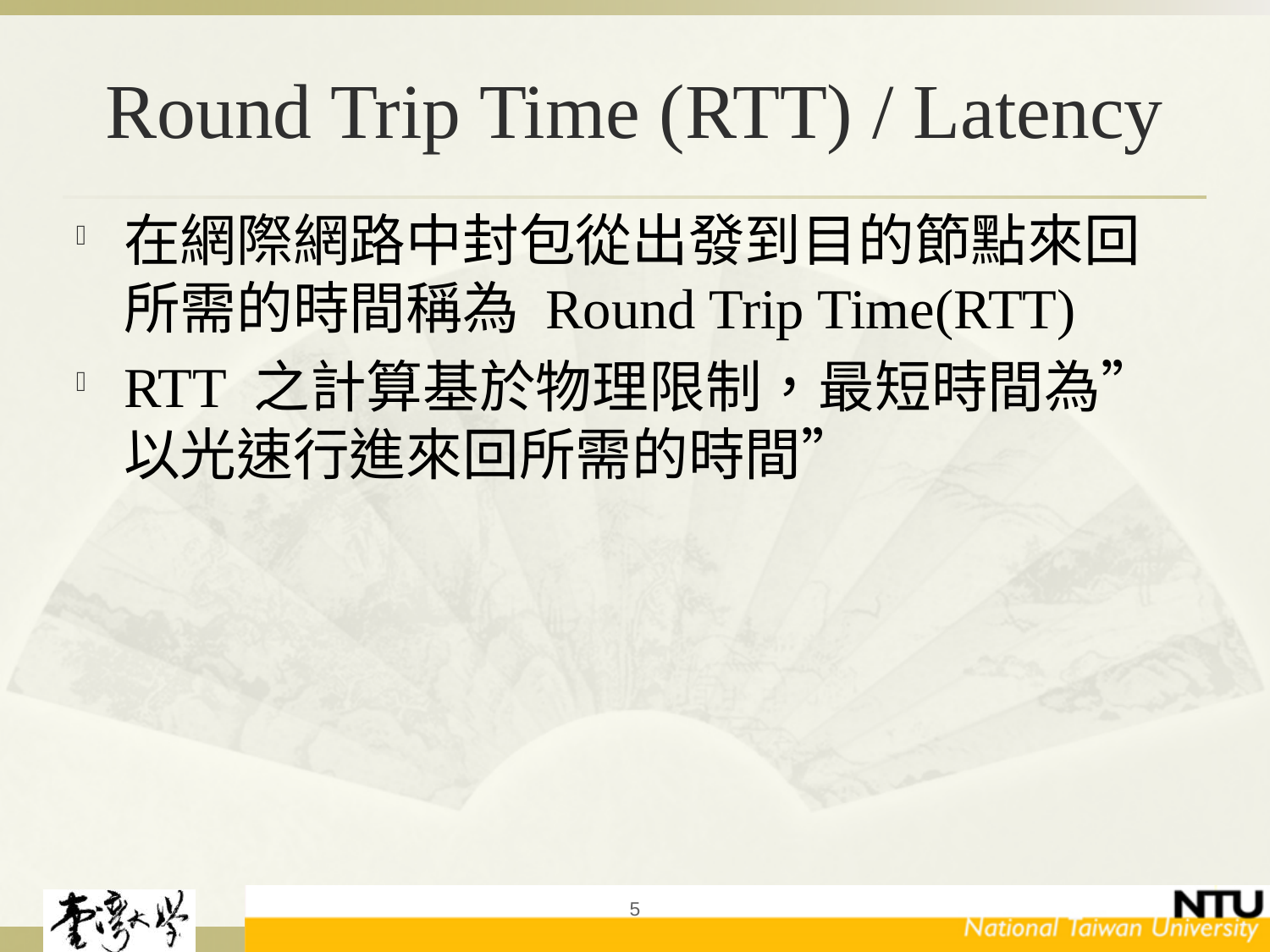

# Round Trip Time (RTT) / Latency
在網際網路中封包從出發到目的節點來回所需的時間稱為 Round Trip Time(RTT)
RTT 之計算基於物理限制，最短時間為”以光速行進來回所需的時間”
5